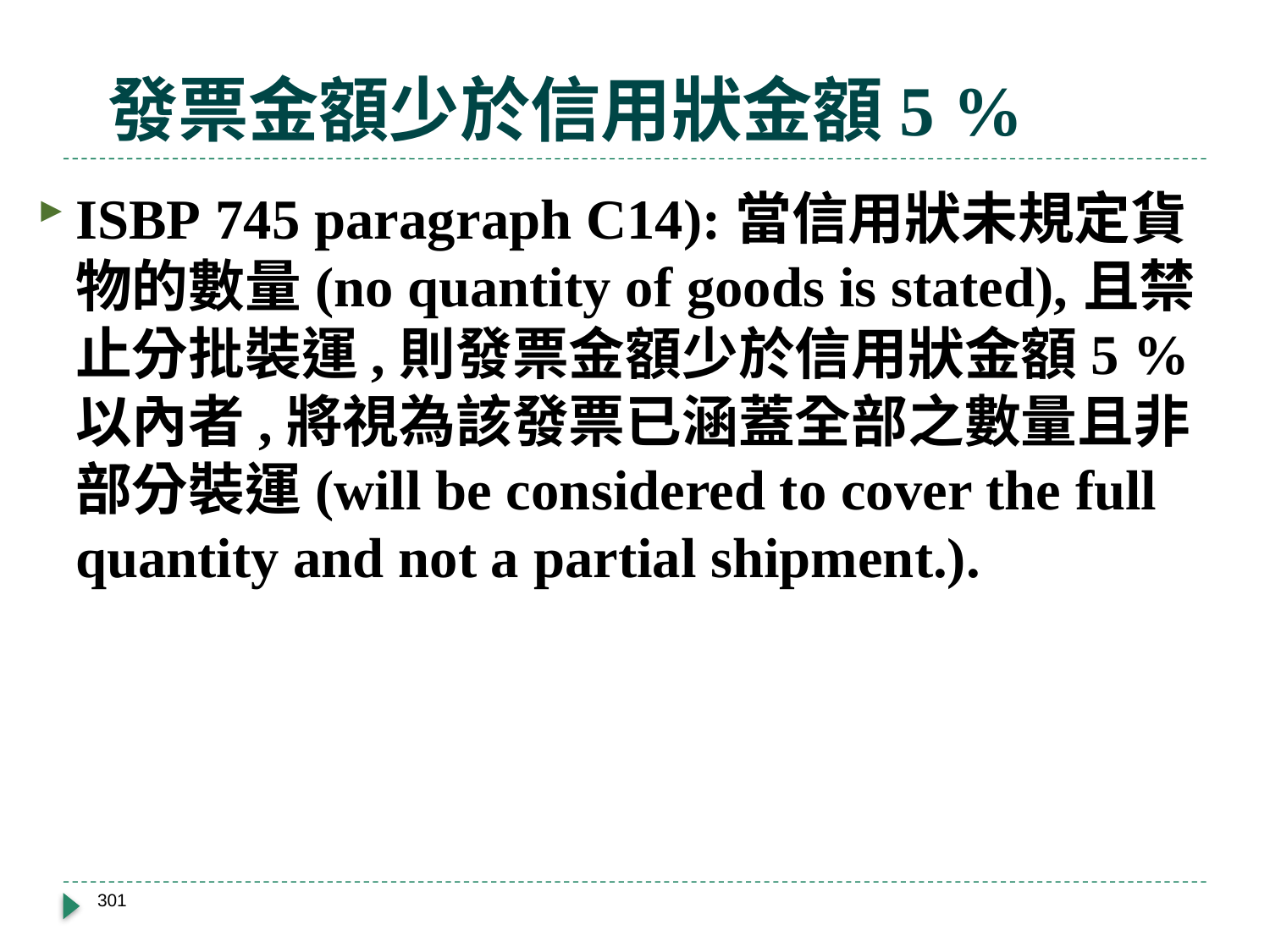

# 發票金額少於信用狀金額5 %
ISBP 745 paragraph C14):當信用狀未規定貨物的數量(no quantity of goods is stated),且禁止分批裝運,則發票金額少於信用狀金額5 %以內者,將視為該發票已涵蓋全部之數量且非部分裝運(will be considered to cover the full quantity and not a partial shipment.).
301